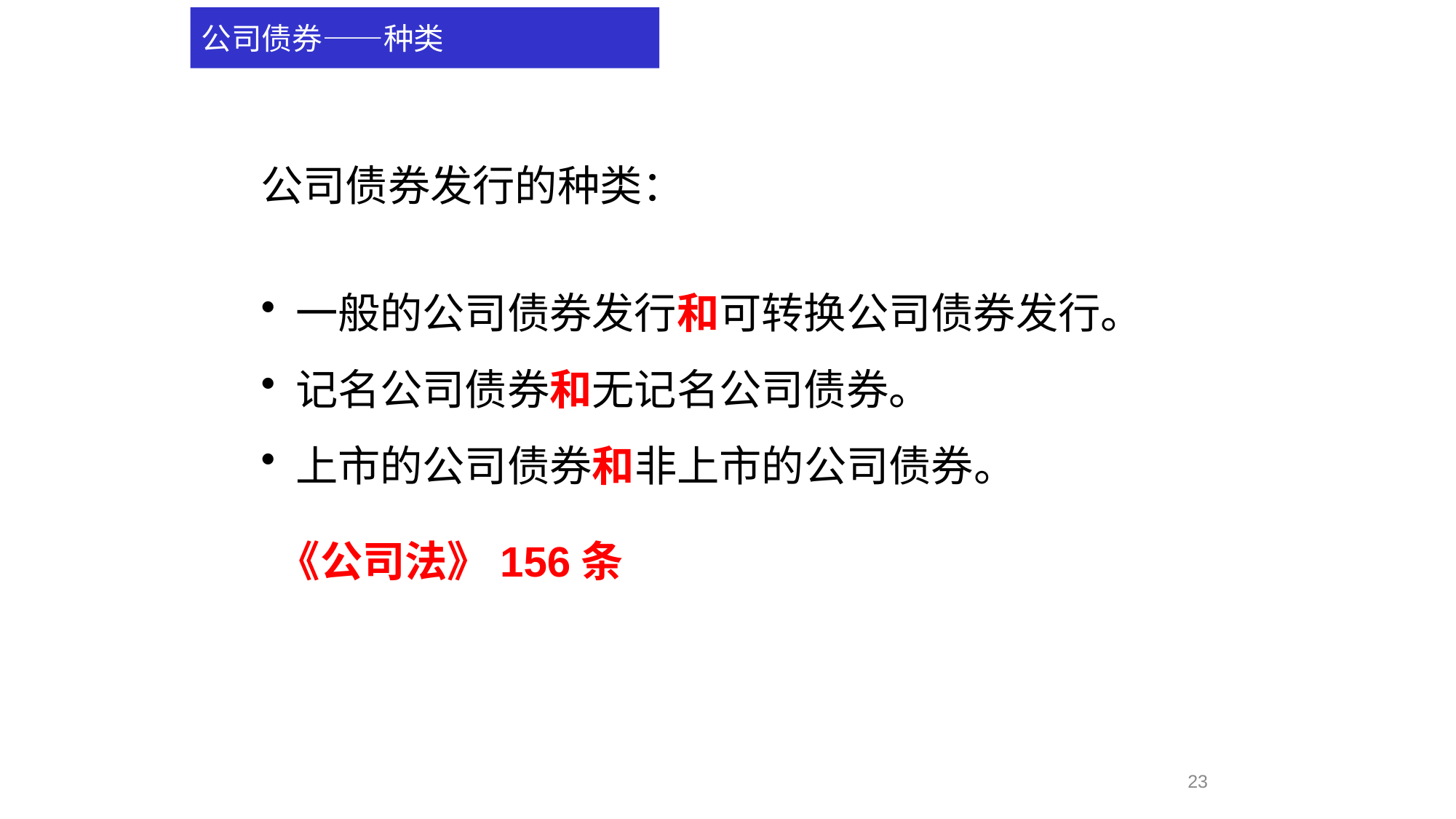

公司债券——种类
公司债券发行的种类：

 一般的公司债券发行和可转换公司债券发行。
 记名公司债券和无记名公司债券。
 上市的公司债券和非上市的公司债券。
《公司法》156条
23